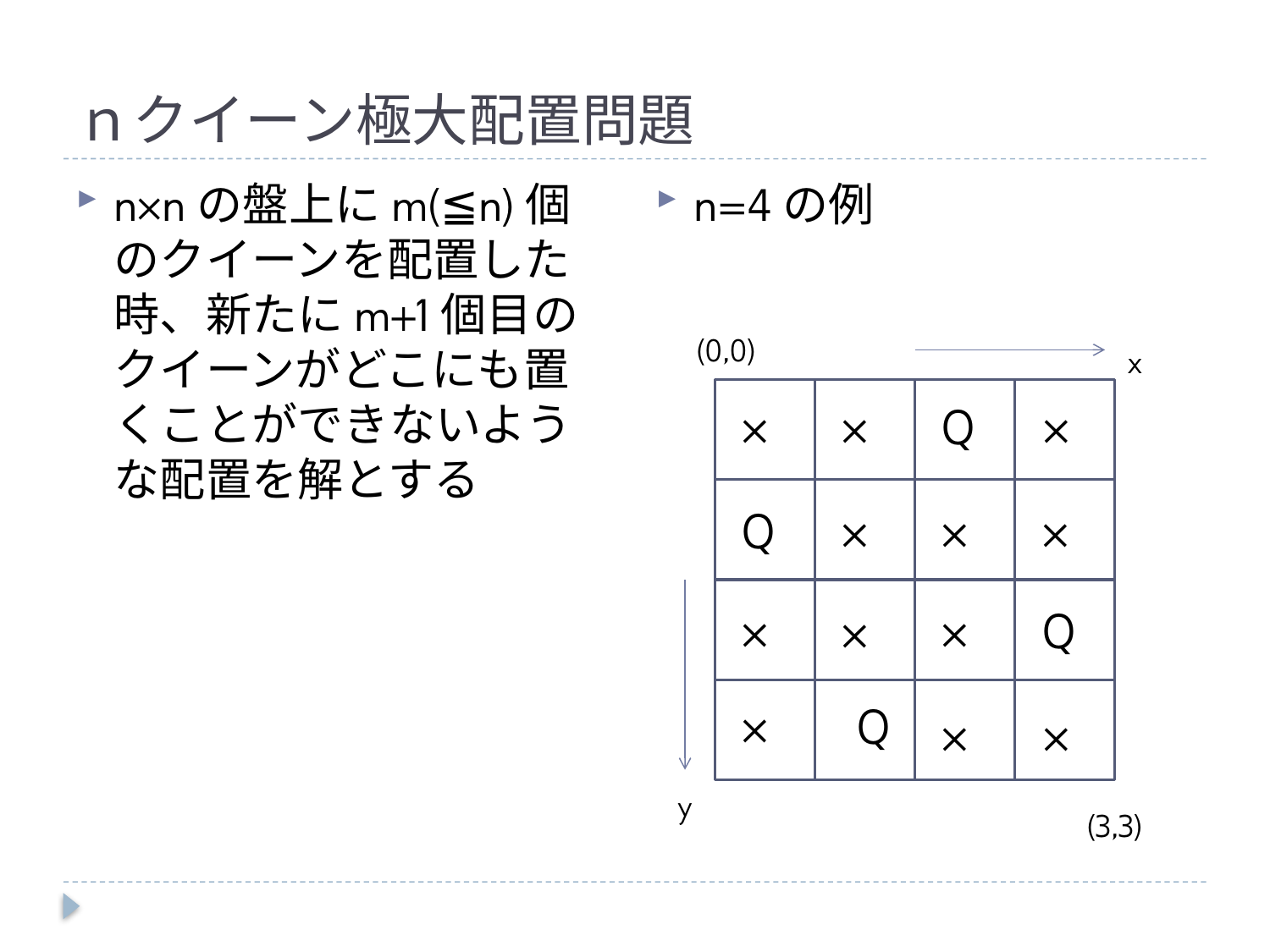

# ｎクイーン極大配置問題
n=4の例
n×nの盤上にm(≦n)個のクイーンを配置した時、新たにm+1個目のクイーンがどこにも置くことができないような配置を解とする
(0,0)
x

 ×
 ×
 Q
 ×

 Q
 ×
 ×
 ×

 ×
 ×
 Q
 ×

 ×
  Q
 ×
 ×
y
(3,3)